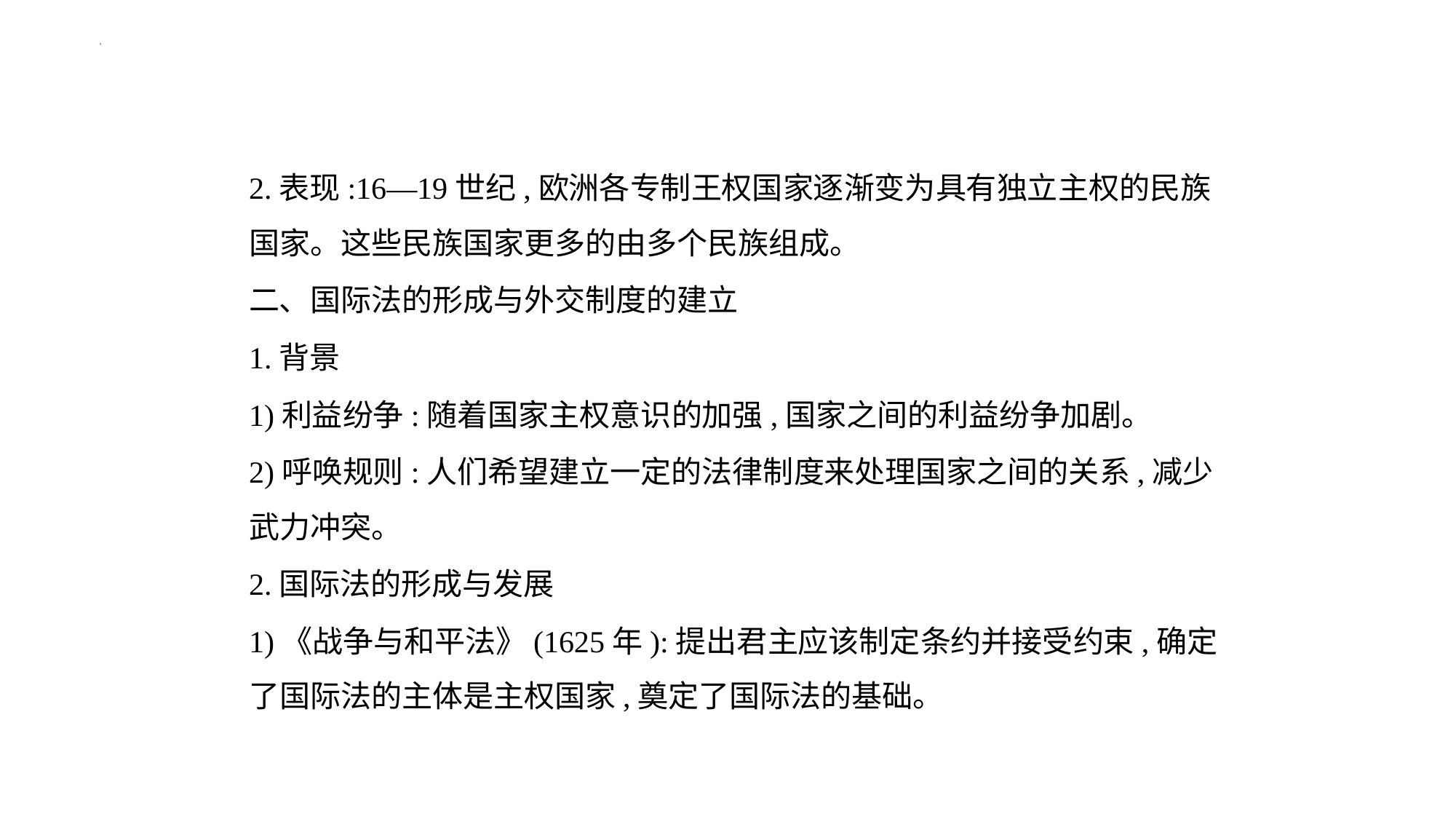

2.表现:16—19世纪,欧洲各专制王权国家逐渐变为具有独立主权的民族
国家。这些民族国家更多的由多个民族组成。
二、国际法的形成与外交制度的建立
1.背景
1)利益纷争:随着国家主权意识的加强,国家之间的利益纷争加剧。
2)呼唤规则:人们希望建立一定的法律制度来处理国家之间的关系,减少
武力冲突。
2.国际法的形成与发展
1)《战争与和平法》(1625年):提出君主应该制定条约并接受约束,确定
了国际法的主体是主权国家,奠定了国际法的基础。